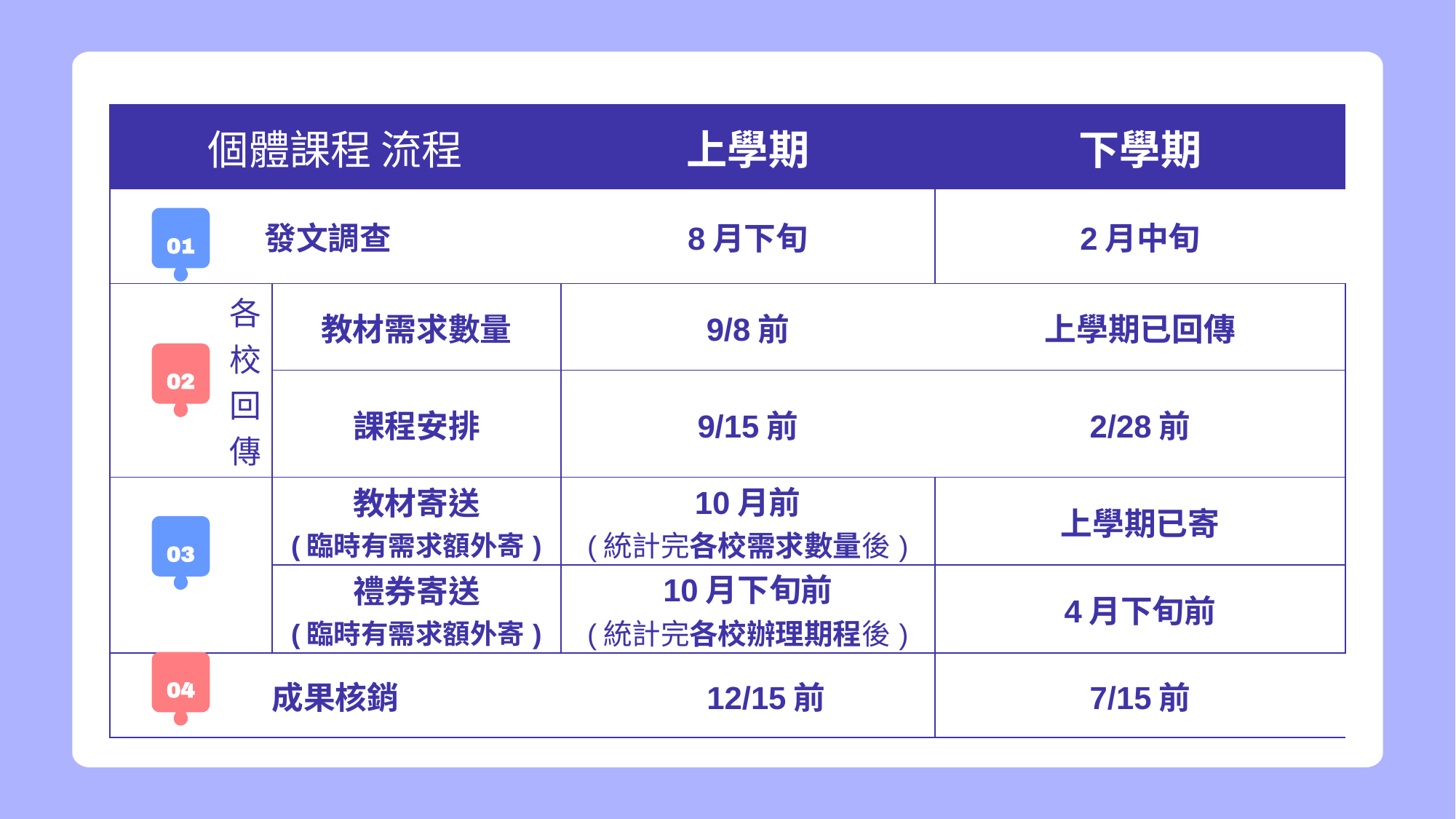

| 個體課程 流程 |  | 上學期 | 下學期 |
| --- | --- | --- | --- |
| 發文調查 |  | 8月下旬 | 2月中旬 |
| 各 校 回 傳 | 教材需求數量 | 9/8前 | 上學期已回傳 |
|  | 課程安排 | 9/15前 | 2/28前 |
|  | 教材寄送 (臨時有需求額外寄) | 10月前 (統計完各校需求數量後) | 上學期已寄 |
|  | 禮券寄送 (臨時有需求額外寄) | 10月下旬前 (統計完各校辦理期程後) | 4月下旬前 |
| 成果核銷 |  | 12/15前 | 7/15前 |
01
02
03
04